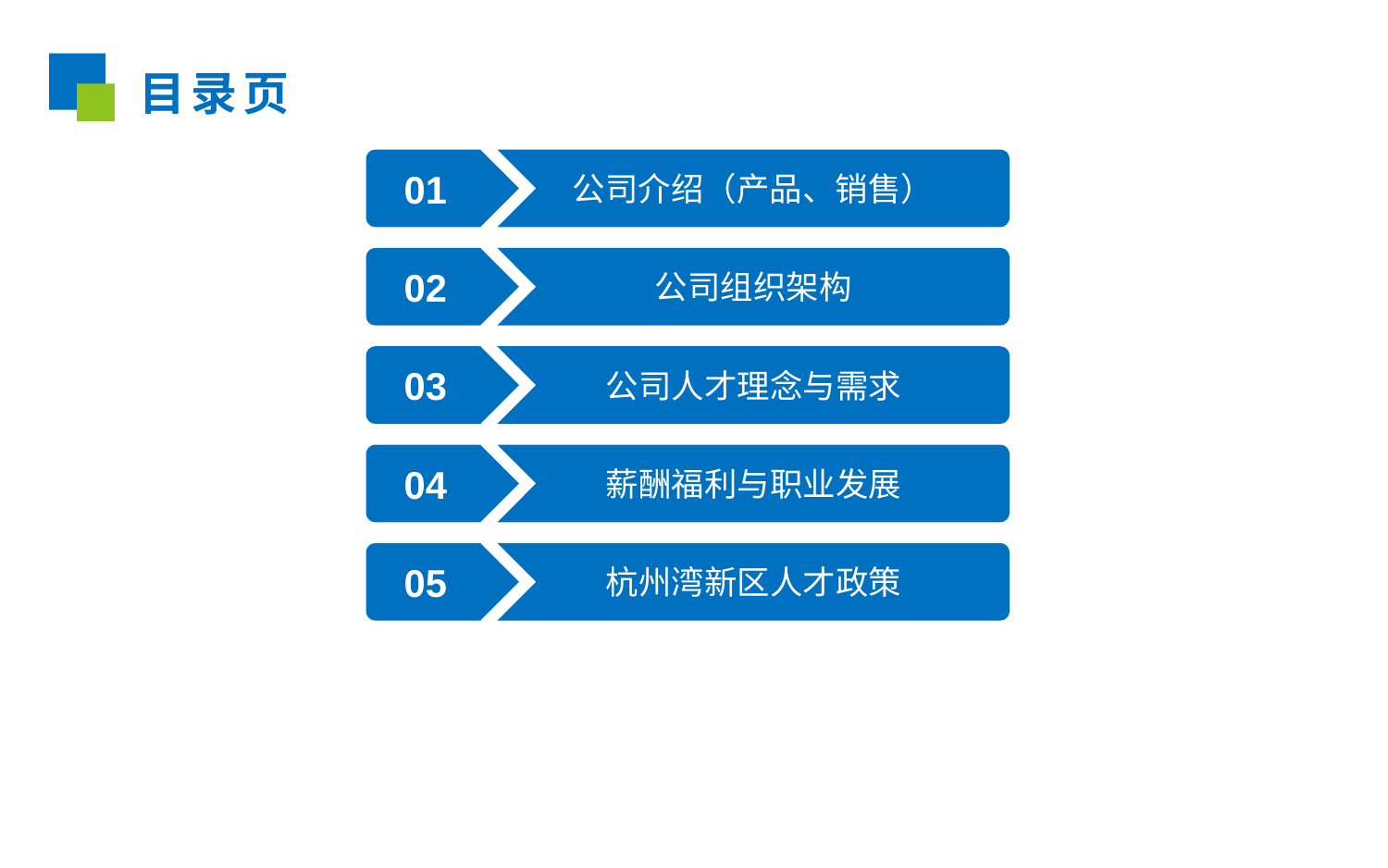

目录页

01
公司介绍（产品、销售）
02
公司组织架构
03
公司人才理念与需求
04
薪酬福利与职业发展
05
杭州湾新区人才政策